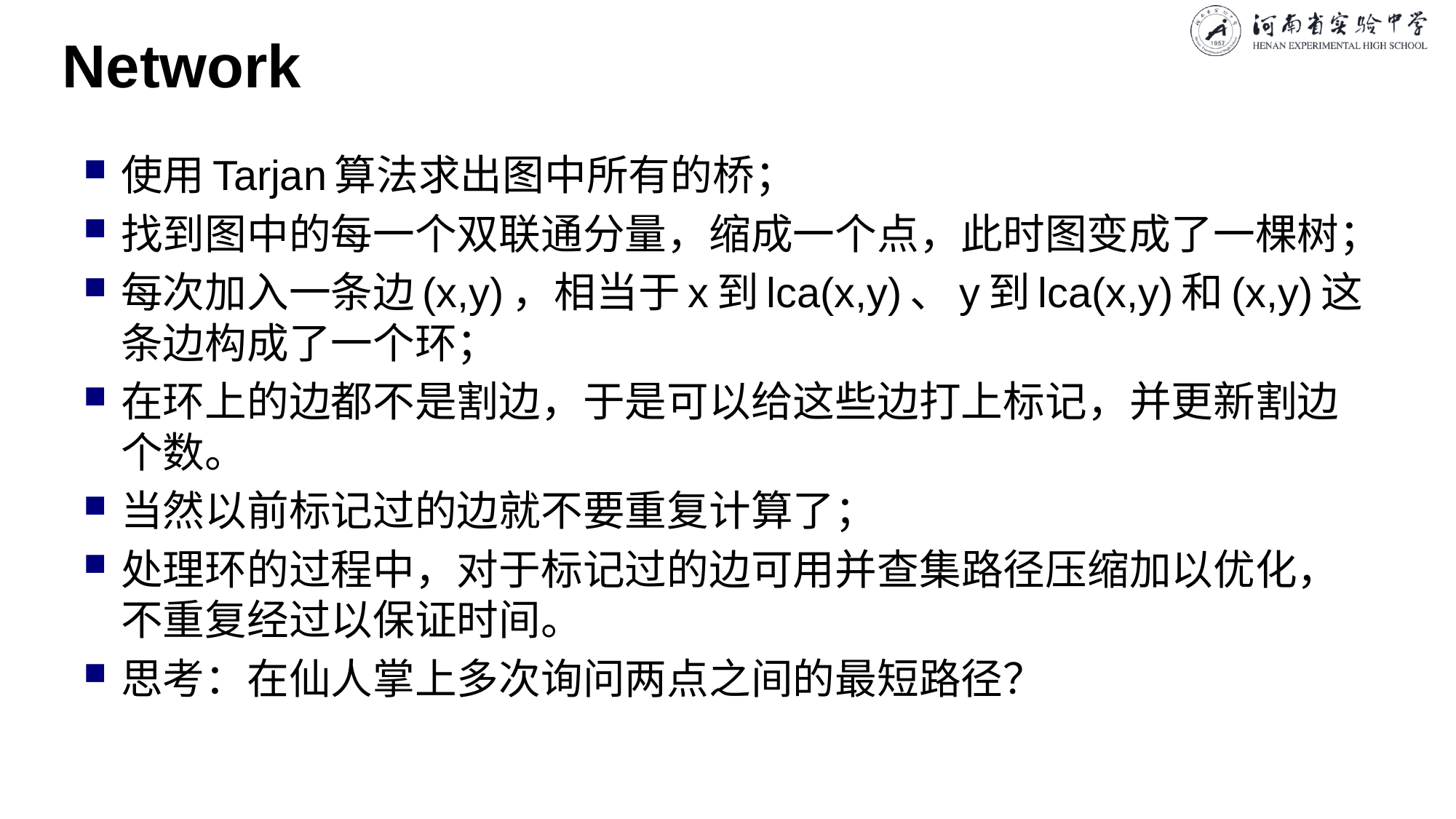

# Network
使用Tarjan算法求出图中所有的桥；
找到图中的每一个双联通分量，缩成一个点，此时图变成了一棵树；
每次加入一条边(x,y)，相当于x到lca(x,y)、y到lca(x,y)和(x,y)这条边构成了一个环；
在环上的边都不是割边，于是可以给这些边打上标记，并更新割边个数。
当然以前标记过的边就不要重复计算了；
处理环的过程中，对于标记过的边可用并查集路径压缩加以优化，不重复经过以保证时间。
思考：在仙人掌上多次询问两点之间的最短路径？